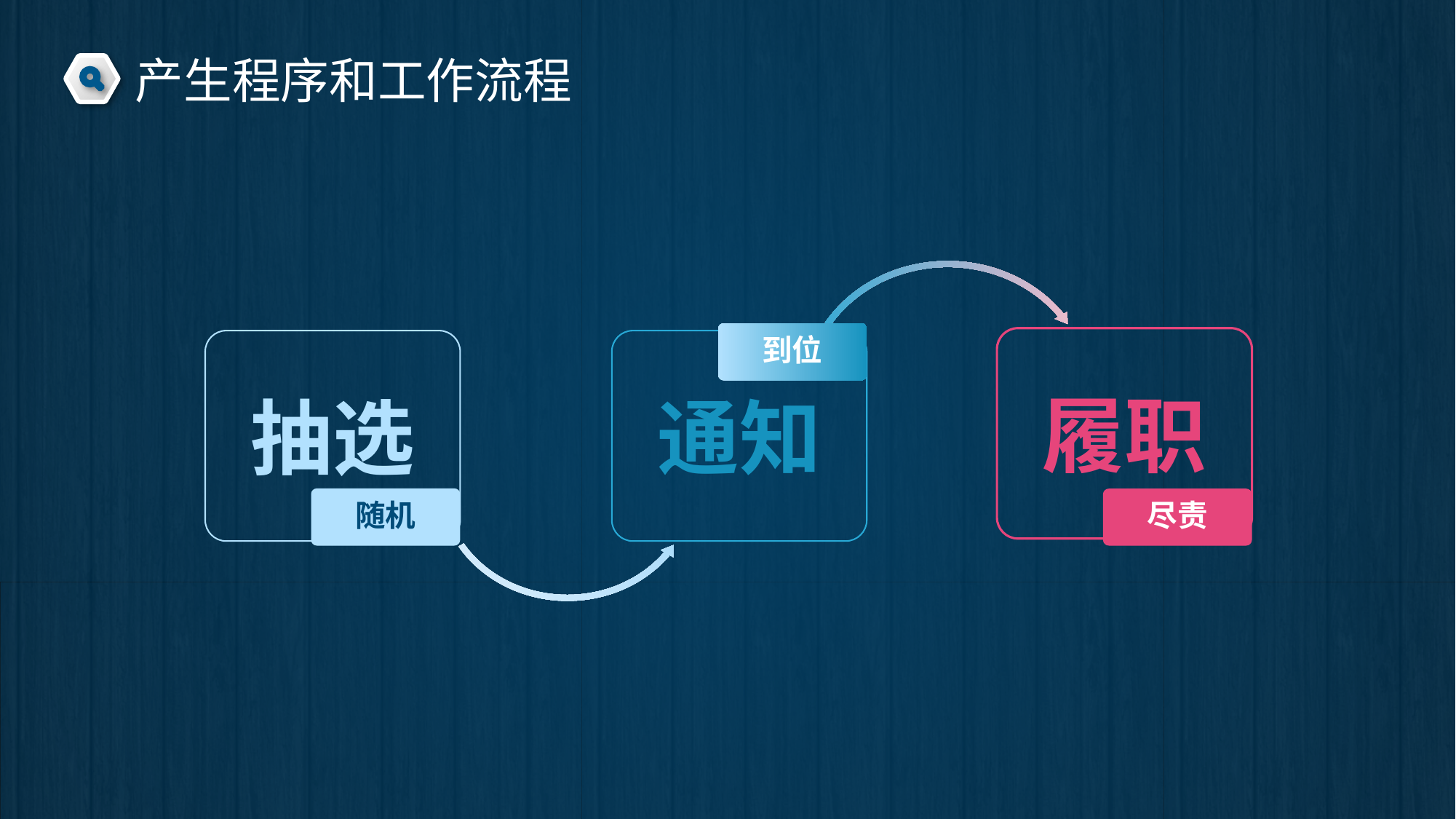

产生程序和工作流程

到位
履职
抽选
通知

随机
尽责